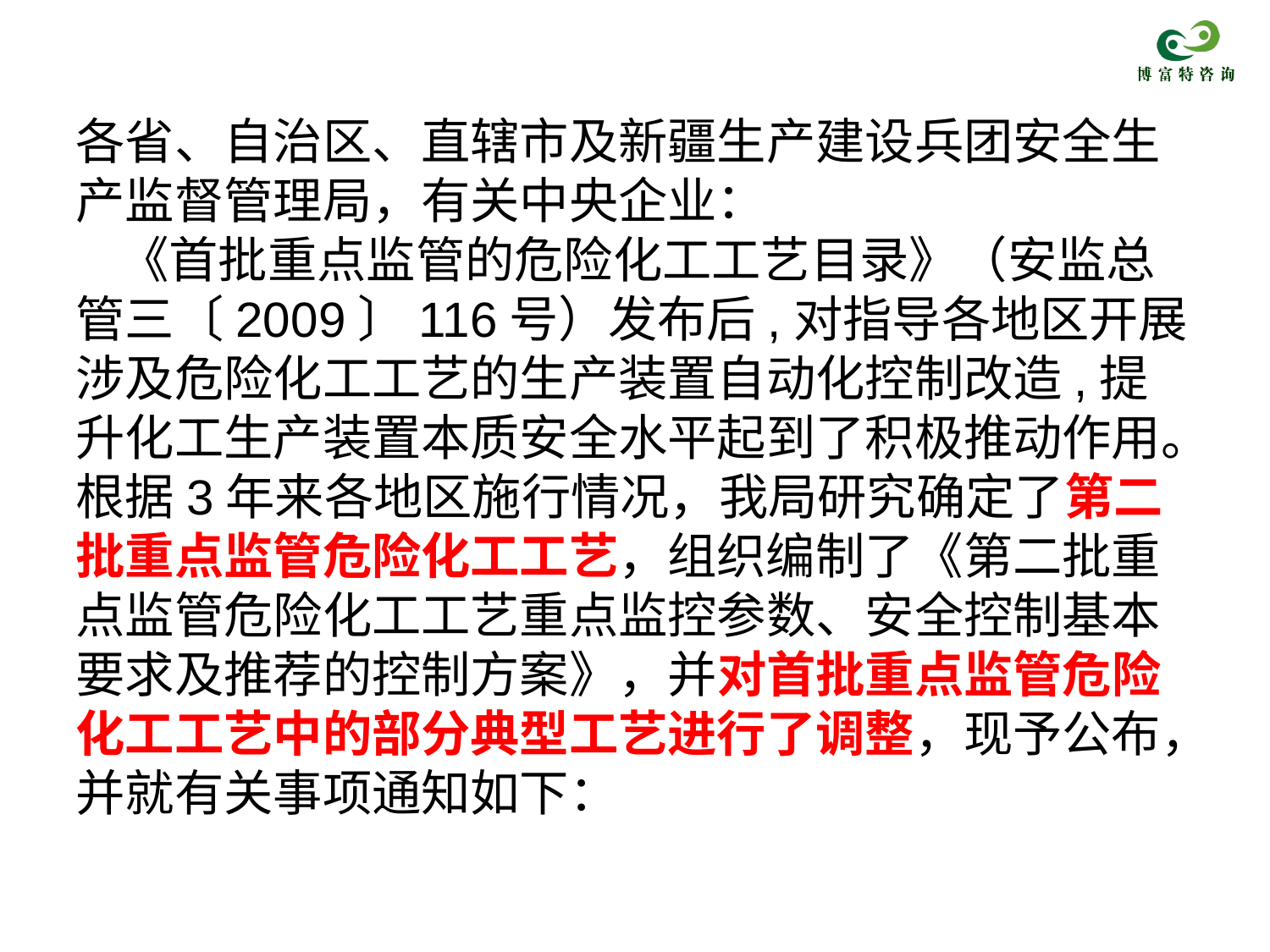

# 各省、自治区、直辖市及新疆生产建设兵团安全生产监督管理局，有关中央企业： 《首批重点监管的危险化工工艺目录》（安监总管三〔2009〕116号）发布后,对指导各地区开展涉及危险化工工艺的生产装置自动化控制改造,提升化工生产装置本质安全水平起到了积极推动作用。根据3年来各地区施行情况，我局研究确定了第二批重点监管危险化工工艺，组织编制了《第二批重点监管危险化工工艺重点监控参数、安全控制基本要求及推荐的控制方案》，并对首批重点监管危险化工工艺中的部分典型工艺进行了调整，现予公布，并就有关事项通知如下：